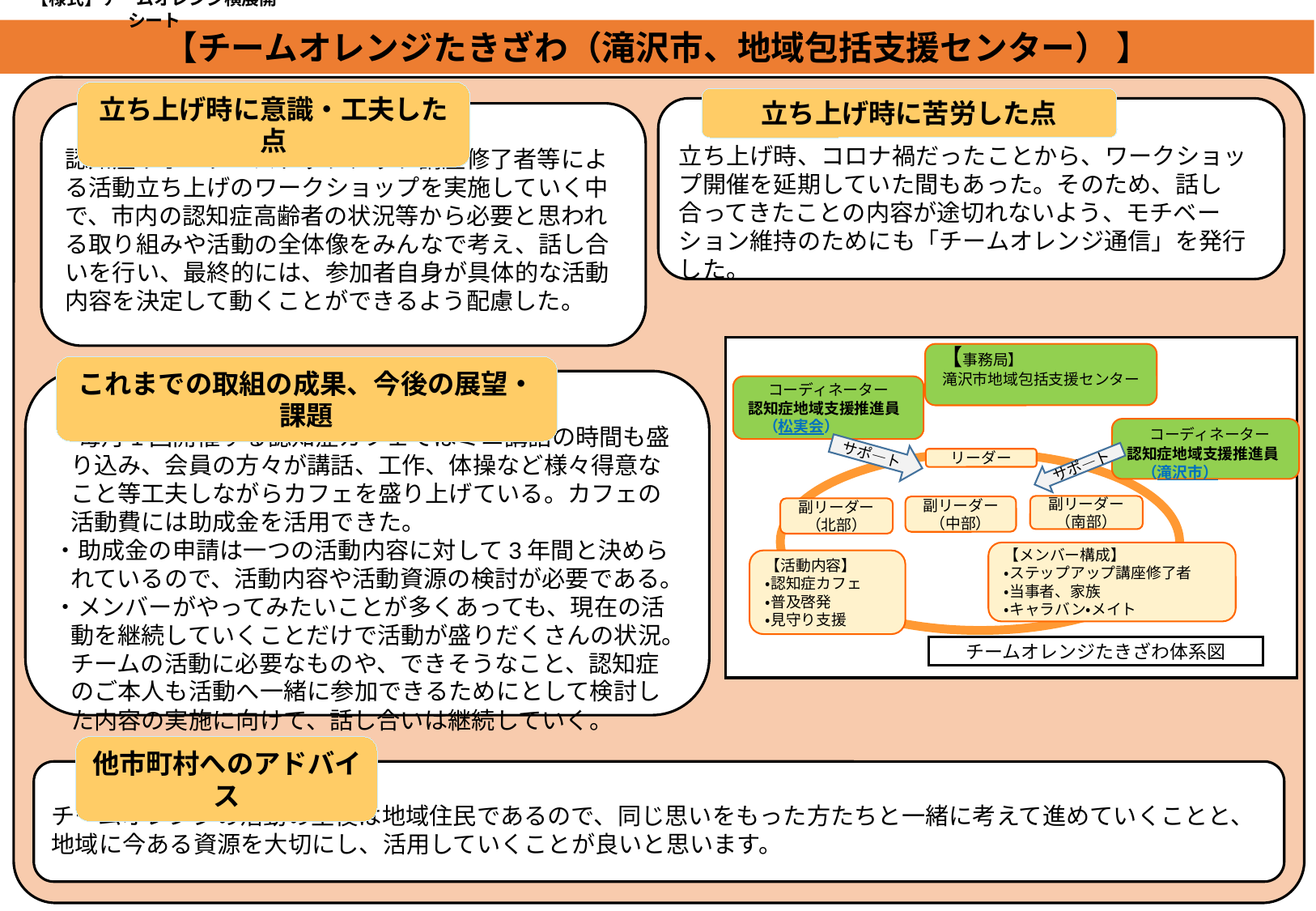

【様式】チームオレンジ横展開シート
【チームオレンジたきざわ（滝沢市、地域包括支援センター） 】

立ち上げ時に意識・工夫した点
立ち上げ時に苦労した点

立ち上げ時、コロナ禍だったことから、ワークショップ開催を延期していた間もあった。そのため、話し合ってきたことの内容が途切れないよう、モチベーション維持のためにも「チームオレンジ通信」を発行した。

認知症サポーターステップアップ講座修了者等による活動立ち上げのワークショップを実施していく中で、市内の認知症高齢者の状況等から必要と思われる取り組みや活動の全体像をみんなで考え、話し合いを行い、最終的には、参加者自身が具体的な活動内容を決定して動くことができるよう配慮した。

【事務局】
滝沢市地域包括支援センター
コーディネーター
認知症地域支援推進員
　（松実会）
　コーディネーター
認知症地域支援推進員
　（滝沢市）
サポ―ト
リーダー
サポ―ト
副リーダー
（南部）
副リーダー
（中部）
副リーダー
（北部）

【メンバー構成】
・ステップアップ講座修了者
・当事者、家族
・キャラバン・メイト
【活動内容】
・認知症カフェ
・普及啓発
・見守り支援
これまでの取組の成果、今後の展望・課題

・毎月1回開催する認知症カフェではミニ講話の時間も盛り込み、会員の方々が講話、工作、体操など様々得意なこと等工夫しながらカフェを盛り上げている。カフェの活動費には助成金を活用できた。
・助成金の申請は一つの活動内容に対して3年間と決められているので、活動内容や活動資源の検討が必要である。
・メンバーがやってみたいことが多くあっても、現在の活動を継続していくことだけで活動が盛りだくさんの状況。チームの活動に必要なものや、できそうなこと、認知症のご本人も活動へ一緒に参加できるためにとして検討した内容の実施に向けて、話し合いは継続していく。

チームオレンジたきざわ体系図
他市町村へのアドバイス

チームオレンジの活動の主役は地域住民であるので、同じ思いをもった方たちと一緒に考えて進めていくことと、地域に今ある資源を大切にし、活用していくことが良いと思います。